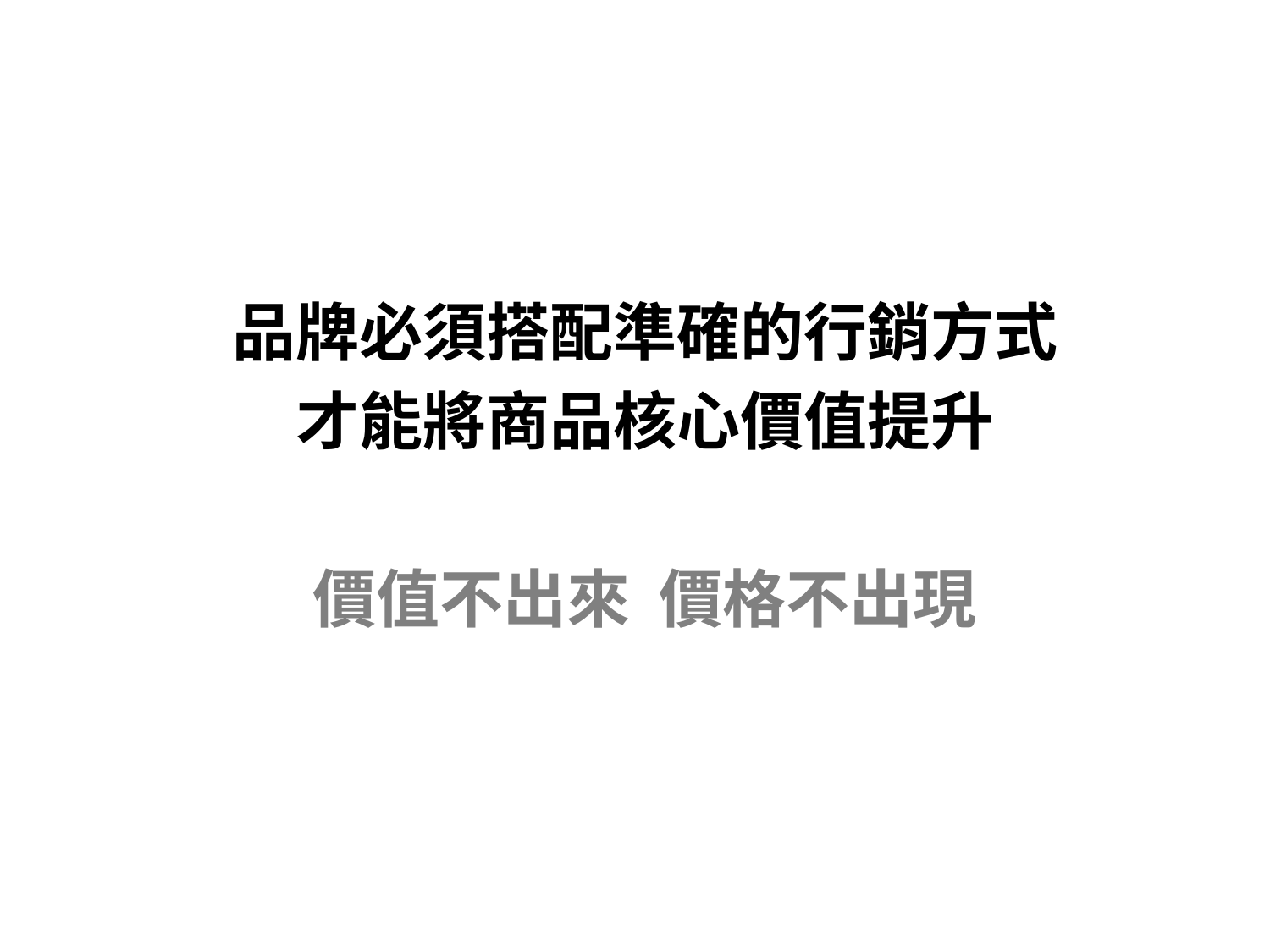

品牌必須搭配準確的行銷方式
才能將商品核心價值提升

價值不出來  價格不出現